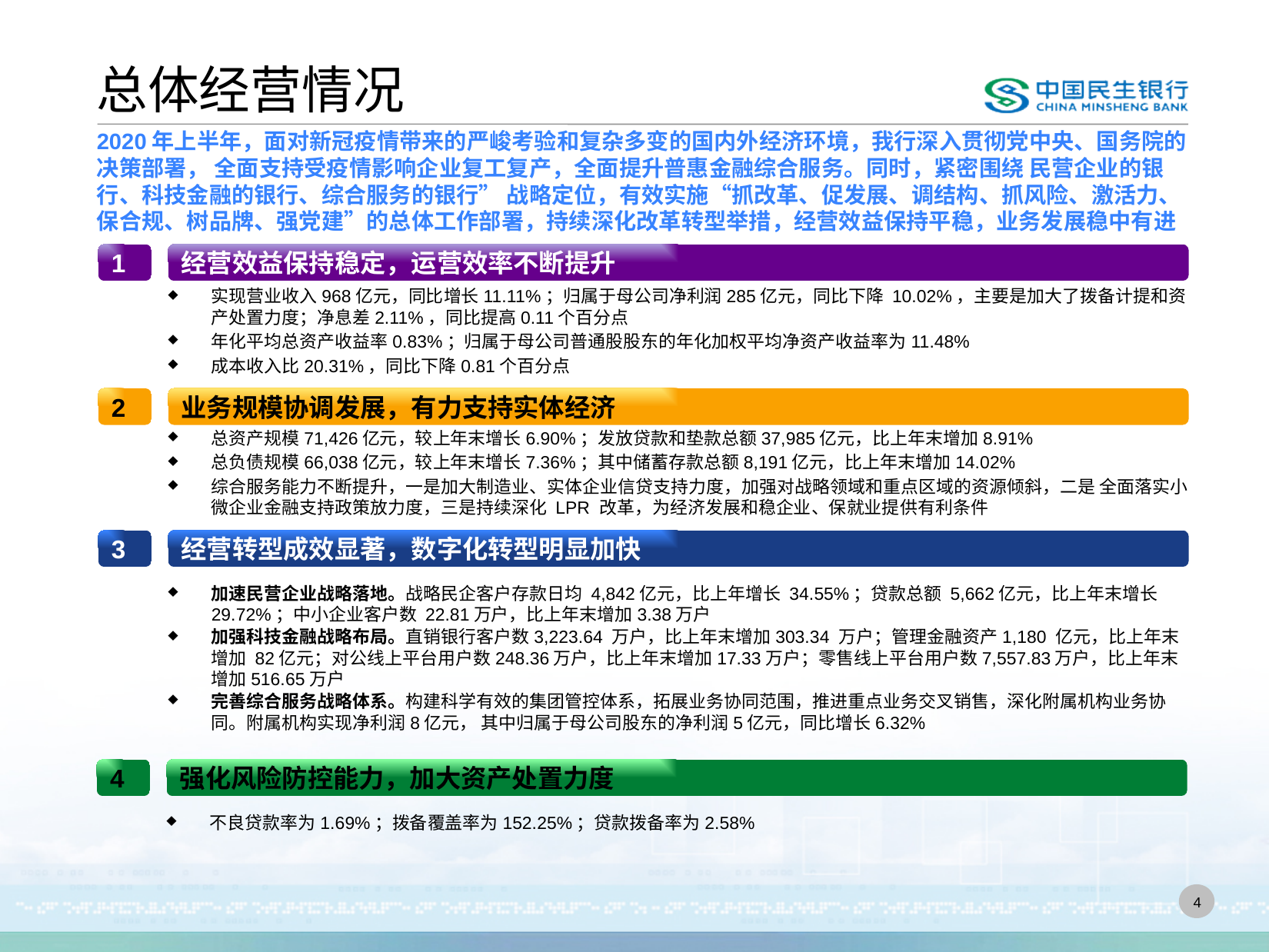

# 总体经营情况
2020年上半年，面对新冠疫情带来的严峻考验和复杂多变的国内外经济环境，我行深入贯彻党中央、国务院的决策部署， 全面支持受疫情影响企业复工复产，全面提升普惠金融综合服务。同时，紧密围绕 民营企业的银行、科技金融的银行、综合服务的银行” 战略定位，有效实施“抓改革、促发展、调结构、抓风险、激活力、保合规、树品牌、强党建”的总体工作部署，持续深化改革转型举措，经营效益保持平稳，业务发展稳中有进
1
经营效益保持稳定，运营效率不断提升
实现营业收入968亿元，同比增长11.11%；归属于母公司净利润285亿元，同比下降 10.02%，主要是加大了拨备计提和资产处置力度；净息差2.11%，同比提高0.11个百分点
年化平均总资产收益率0.83%；归属于母公司普通股股东的年化加权平均净资产收益率为11.48%
成本收入比20.31%，同比下降0.81个百分点
2
业务规模协调发展，有力支持实体经济
总资产规模71,426亿元，较上年末增长6.90%；发放贷款和垫款总额37,985亿元，比上年末增加8.91%
总负债规模66,038亿元，较上年末增长7.36%；其中储蓄存款总额8,191亿元，比上年末增加14.02%
综合服务能力不断提升，一是加大制造业、实体企业信贷支持力度，加强对战略领域和重点区域的资源倾斜，二是 全面落实小微企业金融支持政策放力度，三是持续深化 LPR 改革，为经济发展和稳企业、保就业提供有利条件

3
经营转型成效显著，数字化转型明显加快
加速民营企业战略落地。战略民企客户存款日均 4,842亿元，比上年增长 34.55%；贷款总额 5,662亿元，比上年末增长 29.72%；中小企业客户数 22.81万户，比上年末增加3.38万户
加强科技金融战略布局。直销银行客户数3,223.64 万户，比上年末增加303.34 万户；管理金融资产1,180 亿元，比上年末增加 82亿元；对公线上平台用户数248.36万户，比上年末增加17.33万户；零售线上平台用户数7,557.83万户，比上年末增加516.65万户
完善综合服务战略体系。构建科学有效的集团管控体系，拓展业务协同范围，推进重点业务交叉销售，深化附属机构业务协同。附属机构实现净利润8亿元， 其中归属于母公司股东的净利润5亿元，同比增长6.32%
4
强化风险防控能力，加大资产处置力度
不良贷款率为1.69%；拨备覆盖率为152.25%；贷款拨备率为2.58%
4